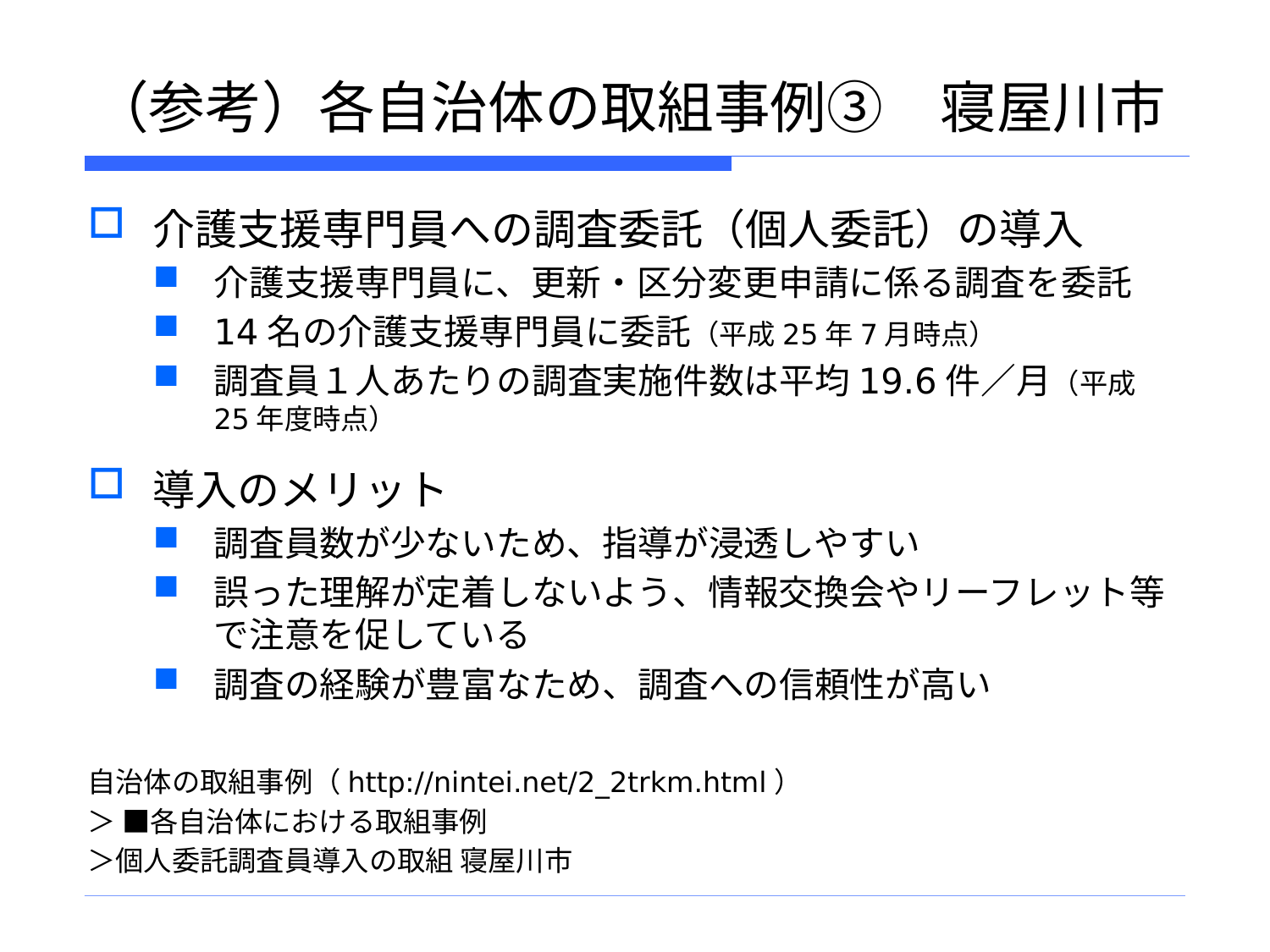

# （参考）各自治体の取組事例③　寝屋川市
介護支援専門員への調査委託（個人委託）の導入
介護支援専門員に、更新・区分変更申請に係る調査を委託
14名の介護支援専門員に委託（平成25年7月時点）
調査員１人あたりの調査実施件数は平均19.6件／月（平成25年度時点）

導入のメリット
調査員数が少ないため、指導が浸透しやすい
誤った理解が定着しないよう、情報交換会やリーフレット等で注意を促している
調査の経験が豊富なため、調査への信頼性が高い

自治体の取組事例（http://nintei.net/2_2trkm.html）
＞ ■各自治体における取組事例
＞個人委託調査員導入の取組 寝屋川市